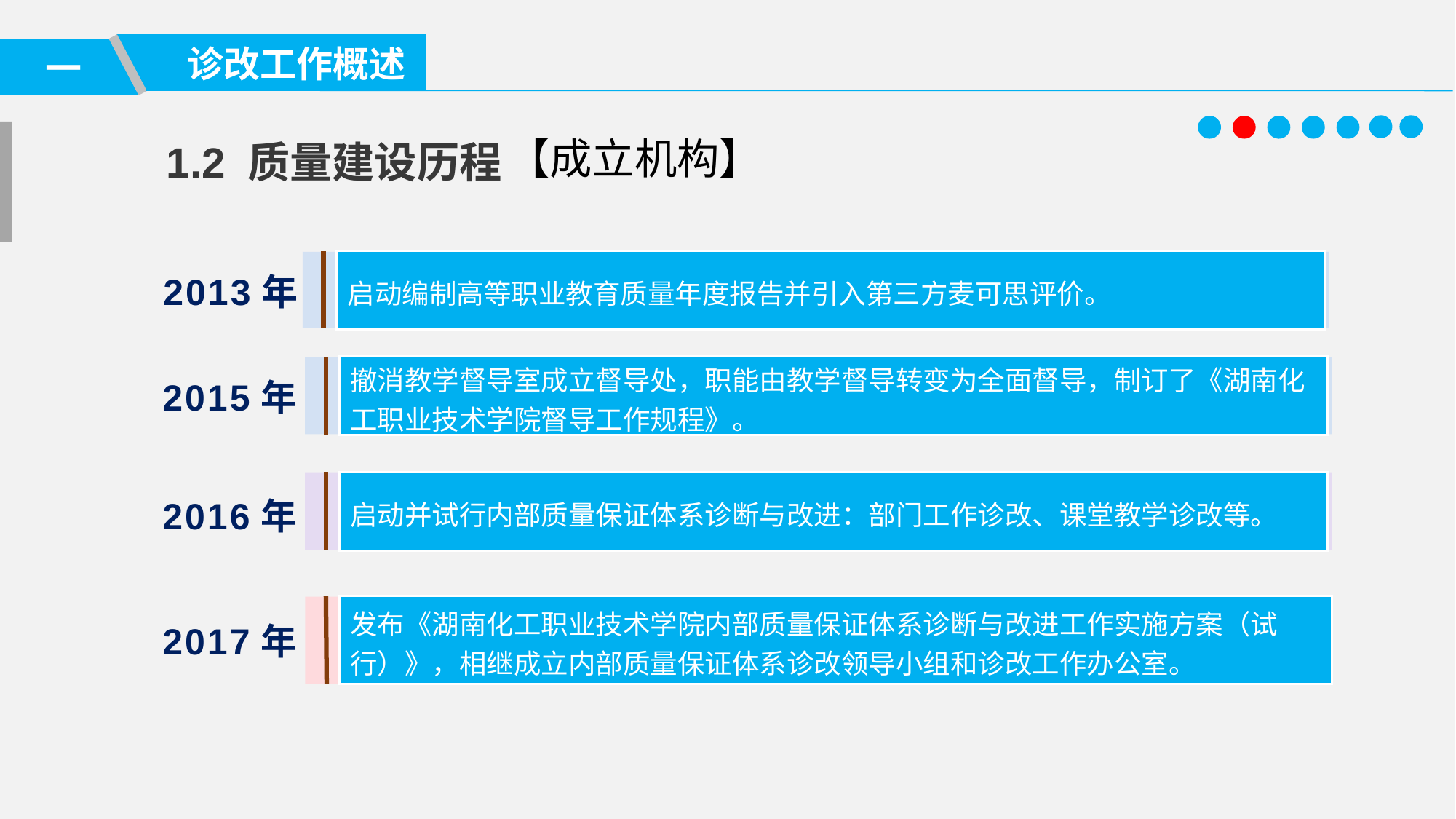

诊改工作概述
一

1.2 质量建设历程

【成立机构】
启动编制高等职业教育质量年度报告并引入第三方麦可思评价。

2013年
撤消教学督导室成立督导处，职能由教学督导转变为全面督导，制订了《湖南化工职业技术学院督导工作规程》。

2015年
启动并试行内部质量保证体系诊断与改进：部门工作诊改、课堂教学诊改等。

2016年
发布《湖南化工职业技术学院内部质量保证体系诊断与改进工作实施方案（试行）》，相继成立内部质量保证体系诊改领导小组和诊改工作办公室。

2017年
7